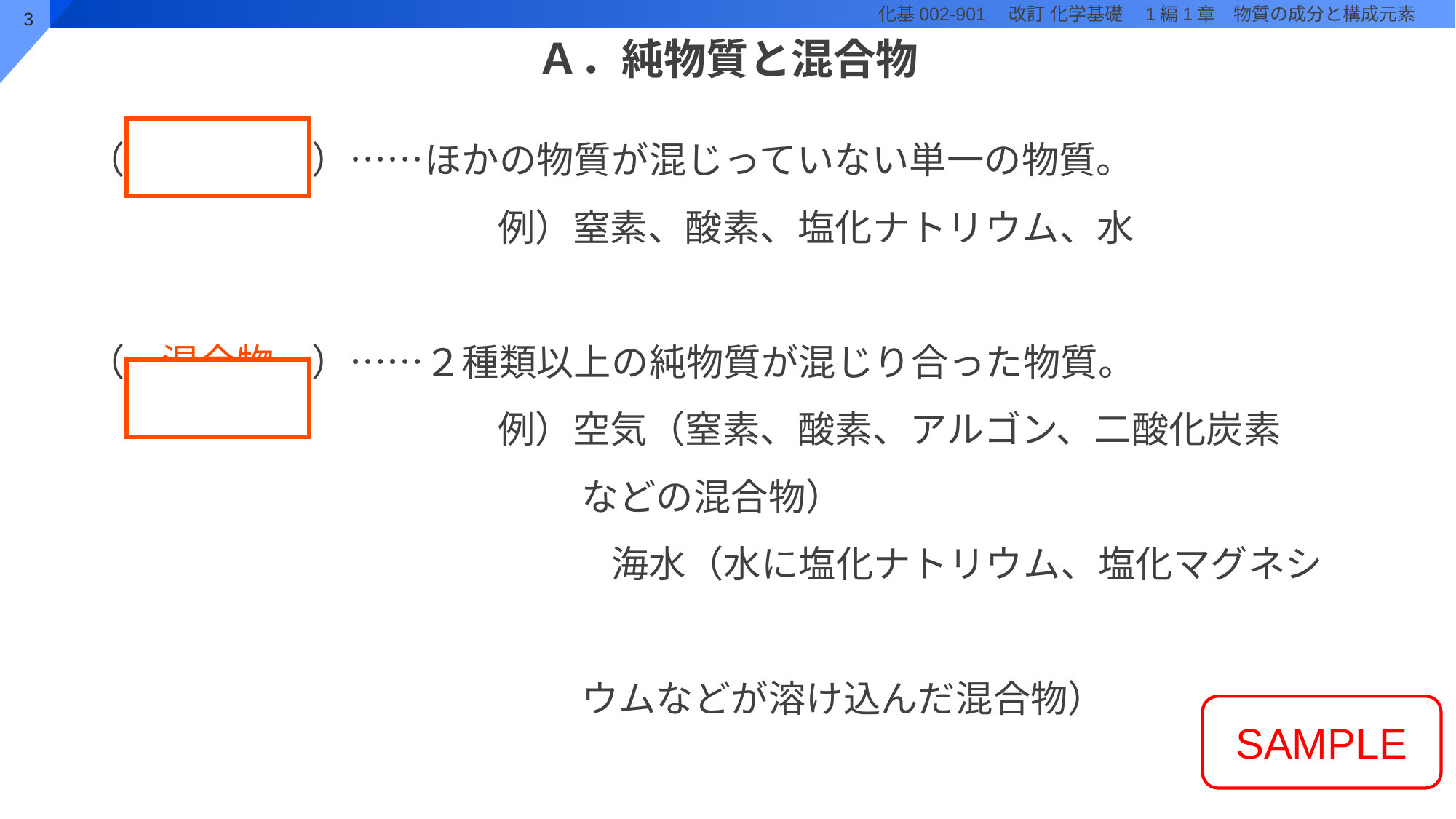

# Ａ．純物質と混合物
（　純物質　）……ほかの物質が混じっていない単一の物質。
　　　　　　　　　　例）窒素、酸素、塩化ナトリウム、水

（　混合物　）……２種類以上の純物質が混じり合った物質。
　　　　　　　　　　例）空気（窒素、酸素、アルゴン、二酸化炭素
　　　　　　　　　　　　 などの混合物）
　　　　　　　　　　　　　　海水（水に塩化ナトリウム、塩化マグネシ
　　　　　　　　　　　　 ウムなどが溶け込んだ混合物）

SAMPLE